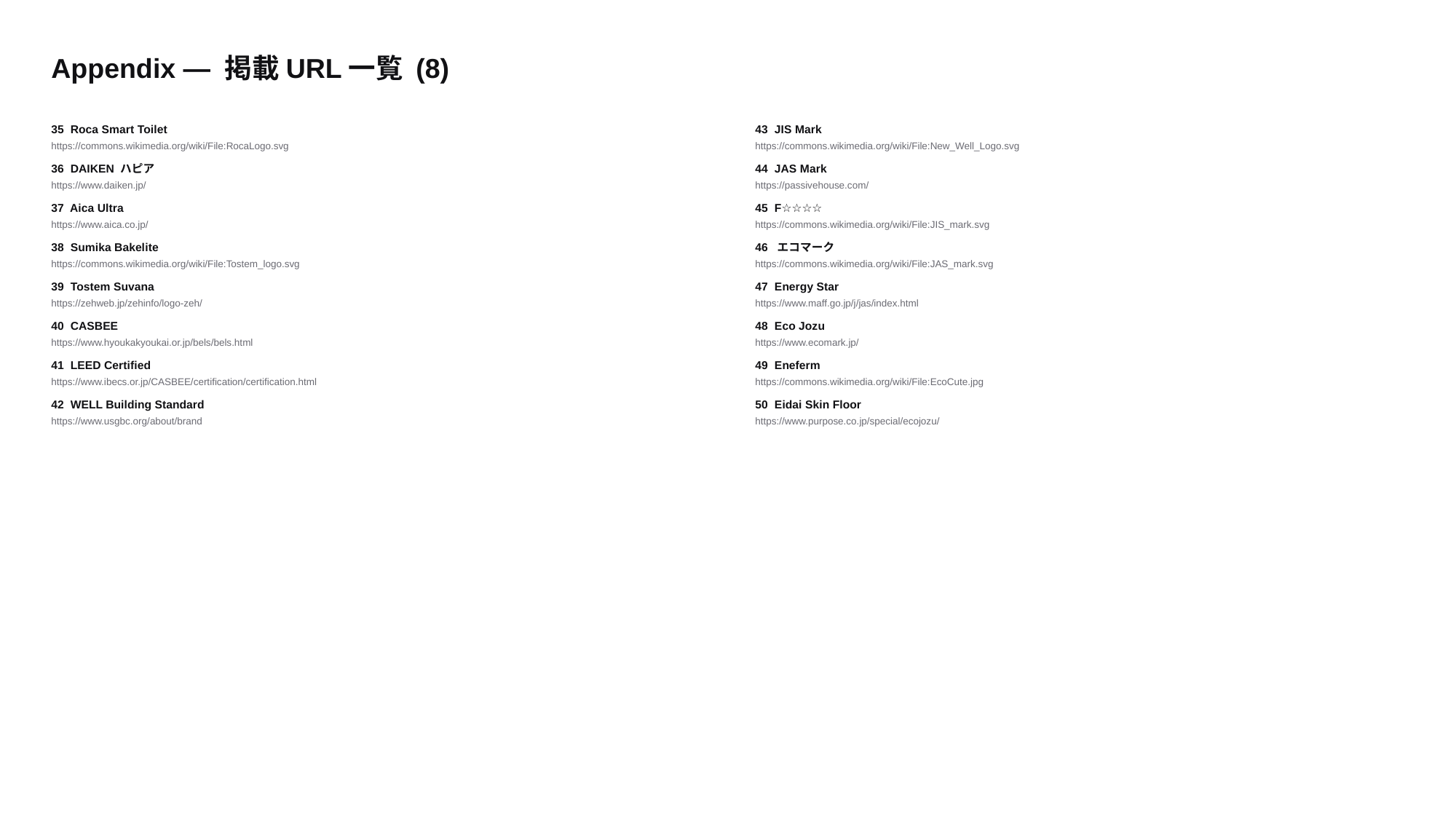

Appendix — 掲載URL一覧 (8)
35  Roca Smart Toilet
43  JIS Mark
https://commons.wikimedia.org/wiki/File:RocaLogo.svg
https://commons.wikimedia.org/wiki/File:New_Well_Logo.svg
36  DAIKEN ハピア
44  JAS Mark
https://www.daiken.jp/
https://passivehouse.com/
37  Aica Ultra
45  F☆☆☆☆
https://www.aica.co.jp/
https://commons.wikimedia.org/wiki/File:JIS_mark.svg
38  Sumika Bakelite
46  エコマーク
https://commons.wikimedia.org/wiki/File:Tostem_logo.svg
https://commons.wikimedia.org/wiki/File:JAS_mark.svg
39  Tostem Suvana
47  Energy Star
https://zehweb.jp/zehinfo/logo-zeh/
https://www.maff.go.jp/j/jas/index.html
40  CASBEE
48  Eco Jozu
https://www.hyoukakyoukai.or.jp/bels/bels.html
https://www.ecomark.jp/
41  LEED Certified
49  Eneferm
https://www.ibecs.or.jp/CASBEE/certification/certification.html
https://commons.wikimedia.org/wiki/File:EcoCute.jpg
42  WELL Building Standard
50  Eidai Skin Floor
https://www.usgbc.org/about/brand
https://www.purpose.co.jp/special/ecojozu/